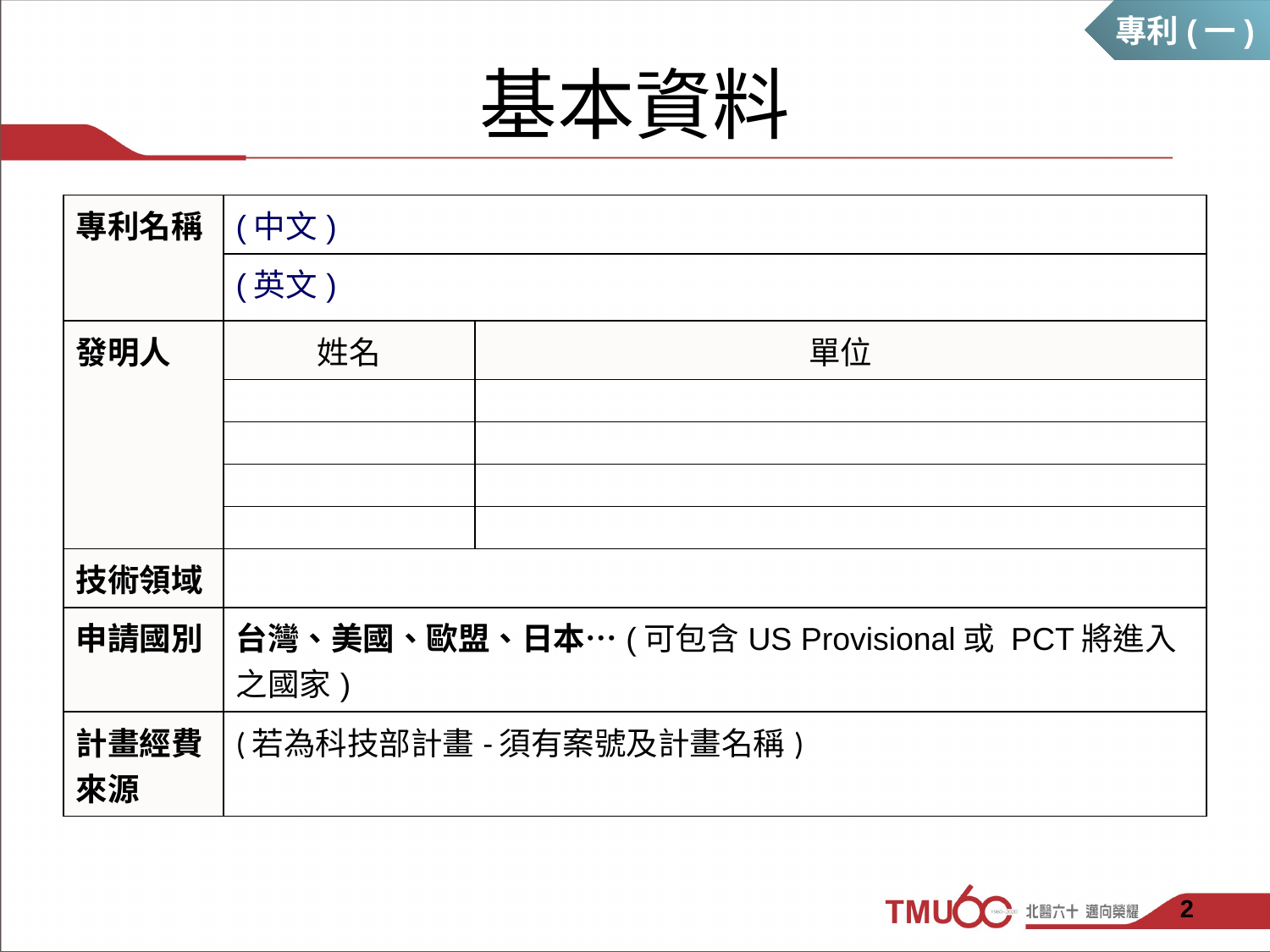

專利(一)
# 基本資料
| 專利名稱 | (中文) |  |
| --- | --- | --- |
|  | (英文) |  |
| 發明人 | 姓名 | 單位 |
|  |  |  |
|  |  |  |
|  |  |  |
|  |  |  |
| 技術領域 |  |  |
| 申請國別 | 台灣、美國、歐盟、日本…(可包含US Provisional或 PCT將進入之國家) |  |
| 計畫經費來源 | (若為科技部計畫-須有案號及計畫名稱) |  |
2